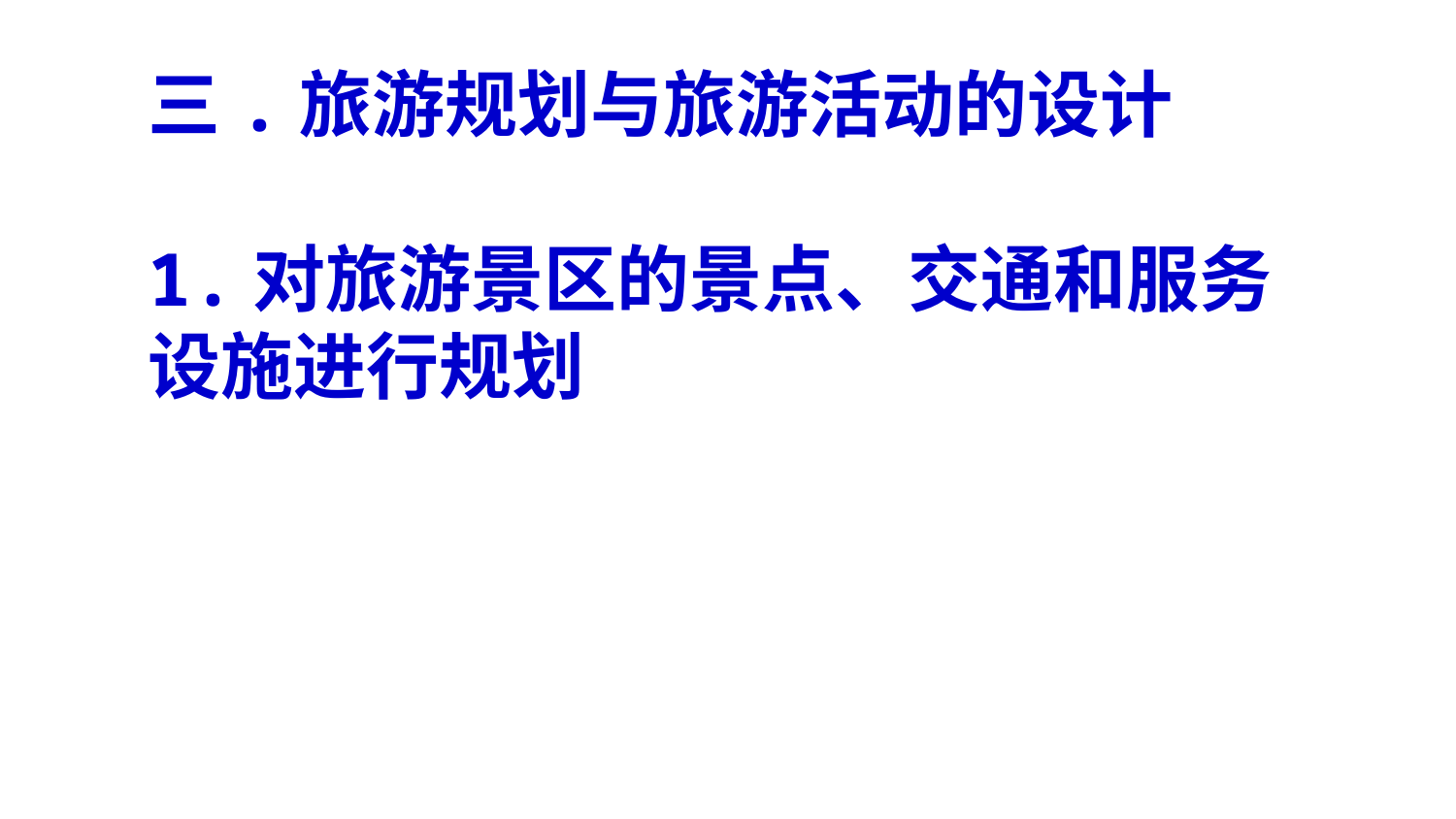

三.旅游规划与旅游活动的设计

1.对旅游景区的景点、交通和服务设施进行规划